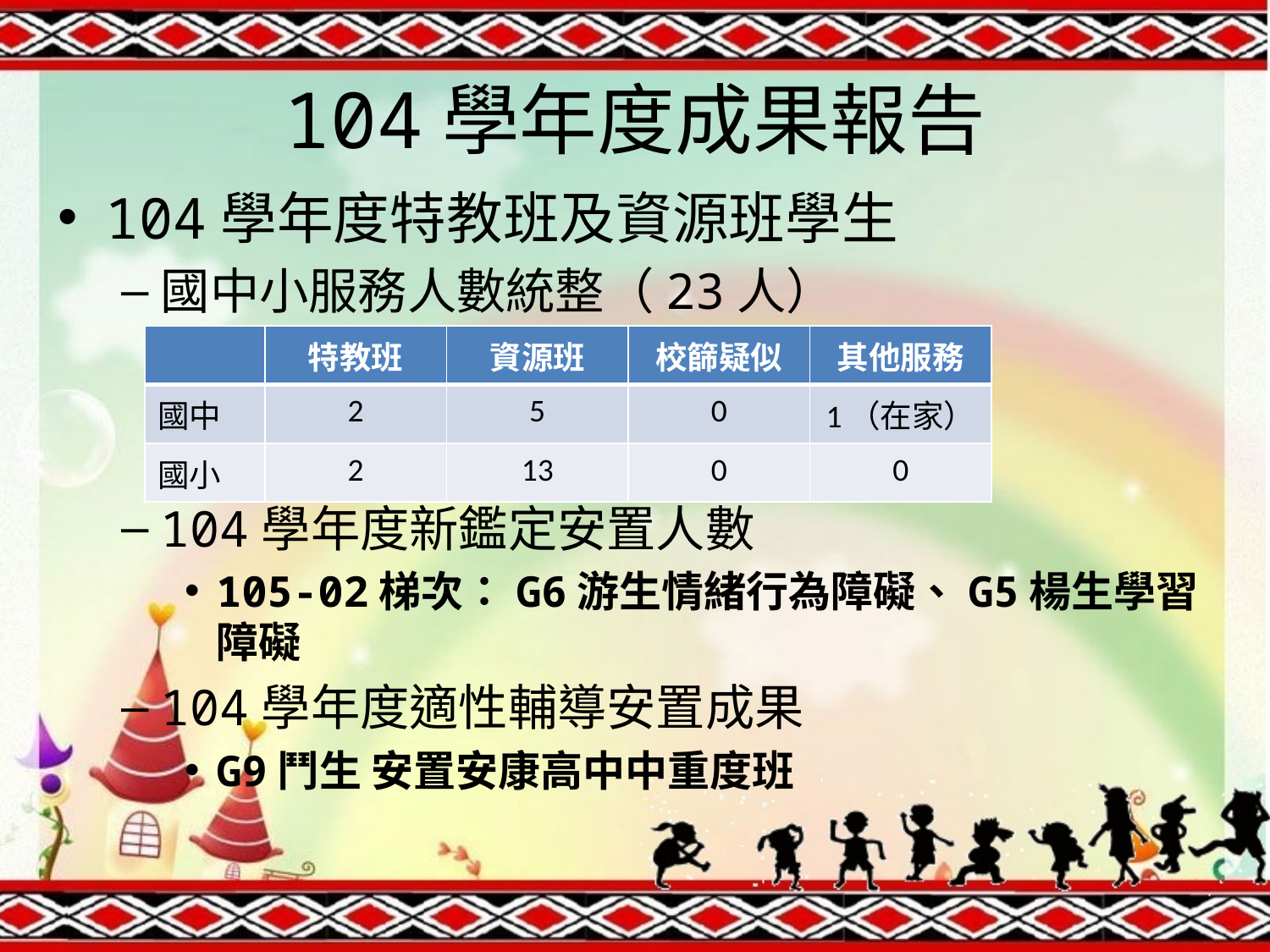

# 104學年度成果報告
104學年度特教班及資源班學生
國中小服務人數統整（23人）

104學年度新鑑定安置人數
105-02梯次：G6游生情緒行為障礙、G5楊生學習障礙
104學年度適性輔導安置成果
G9鬥生 安置安康高中中重度班
|  | 特教班 | 資源班 | 校篩疑似 | 其他服務 |
| --- | --- | --- | --- | --- |
| 國中 | 2 | 5 | 0 | 1（在家） |
| 國小 | 2 | 13 | 0 | 0 |